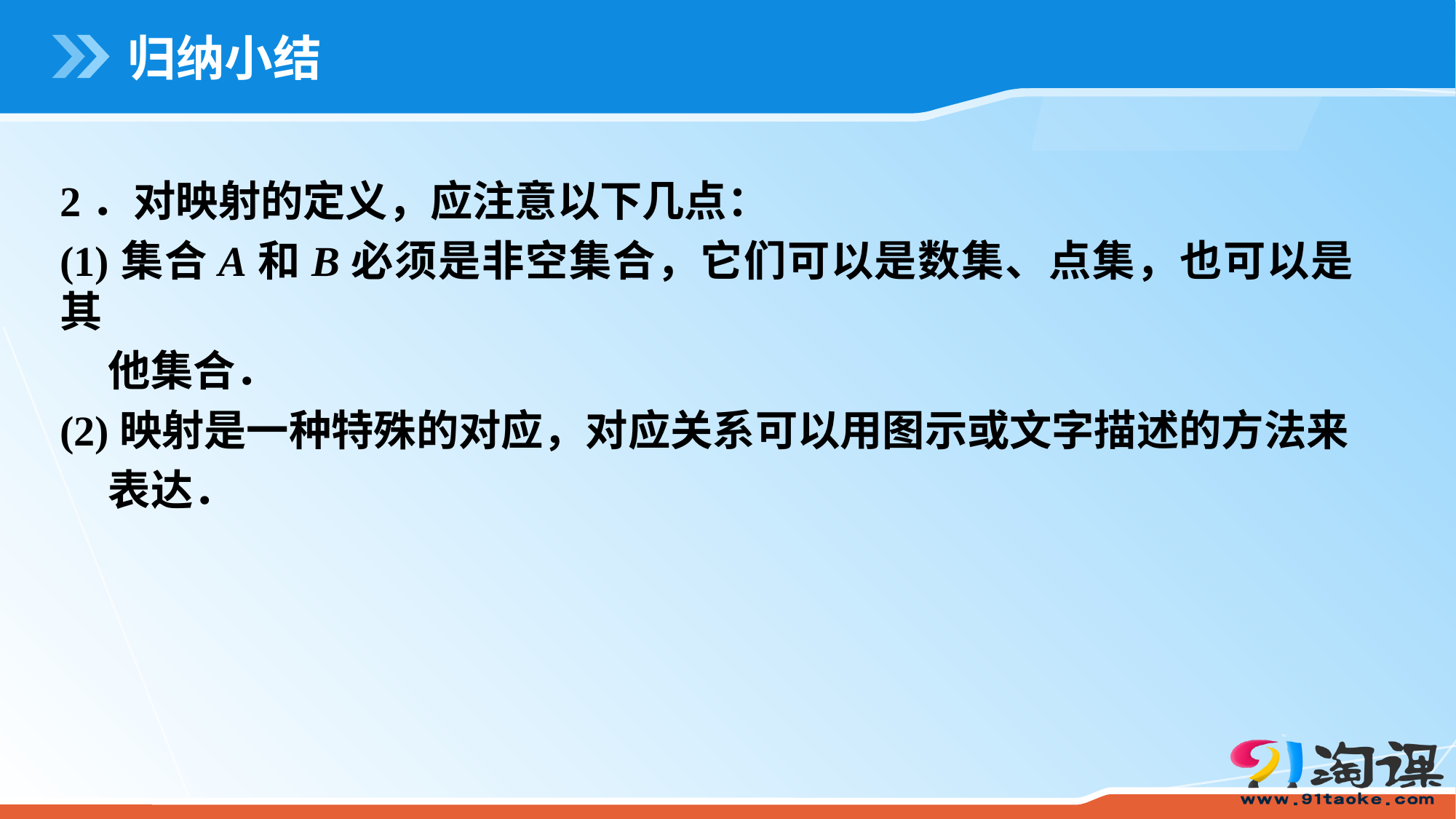

# 归纳小结
2．对映射的定义，应注意以下几点：
(1)集合A和B必须是非空集合，它们可以是数集、点集，也可以是其
    他集合．
(2)映射是一种特殊的对应，对应关系可以用图示或文字描述的方法来
    表达．